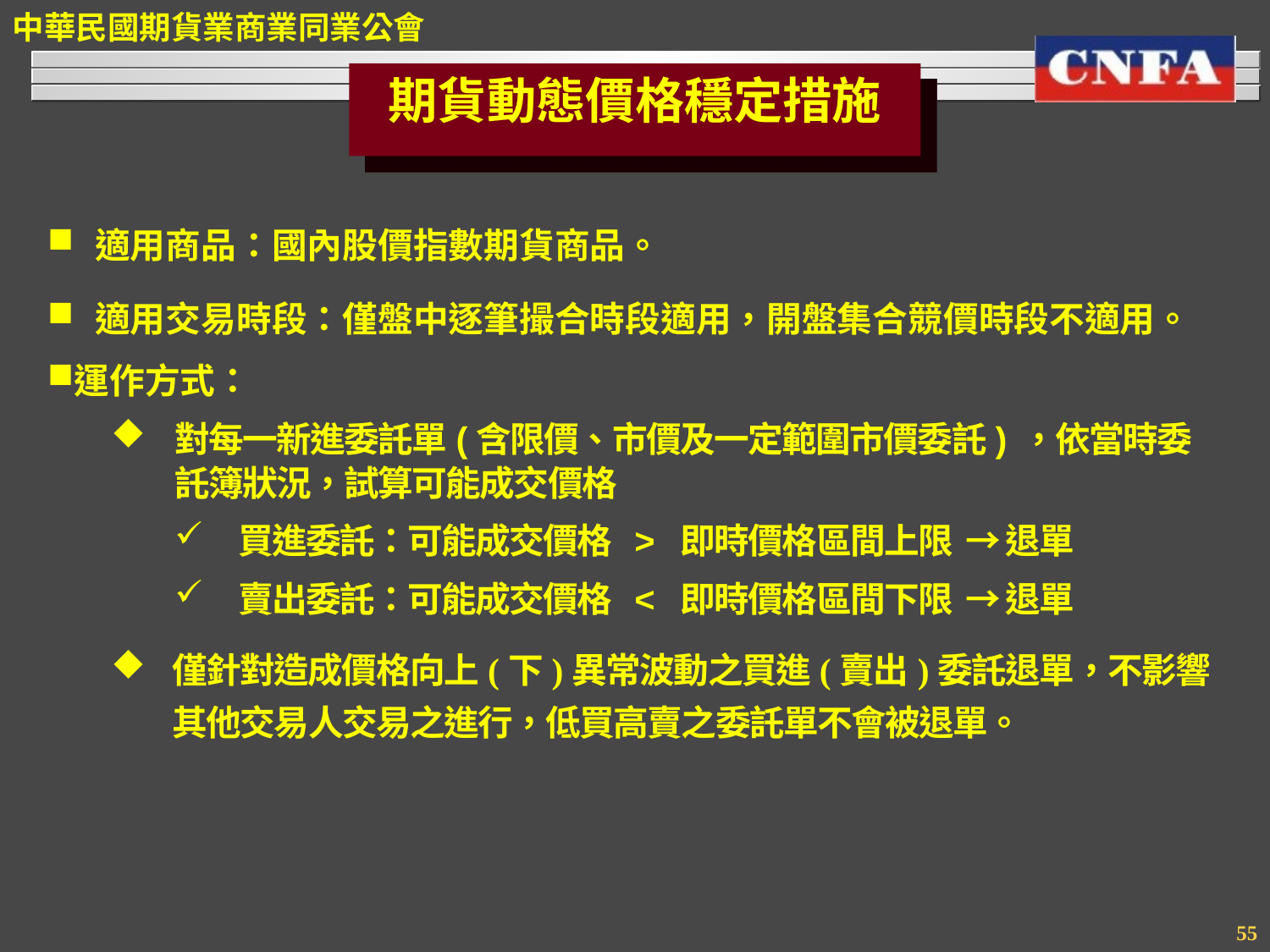

期貨動態價格穩定措施
適用商品：國內股價指數期貨商品。
適用交易時段：僅盤中逐筆撮合時段適用，開盤集合競價時段不適用。
運作方式：
對每一新進委託單(含限價、市價及一定範圍市價委託) ，依當時委託簿狀況，試算可能成交價格
買進委託：可能成交價格  >  即時價格區間上限  → 退單
賣出委託：可能成交價格  <  即時價格區間下限  → 退單
僅針對造成價格向上(下)異常波動之買進(賣出)委託退單，不影響其他交易人交易之進行，低買高賣之委託單不會被退單。